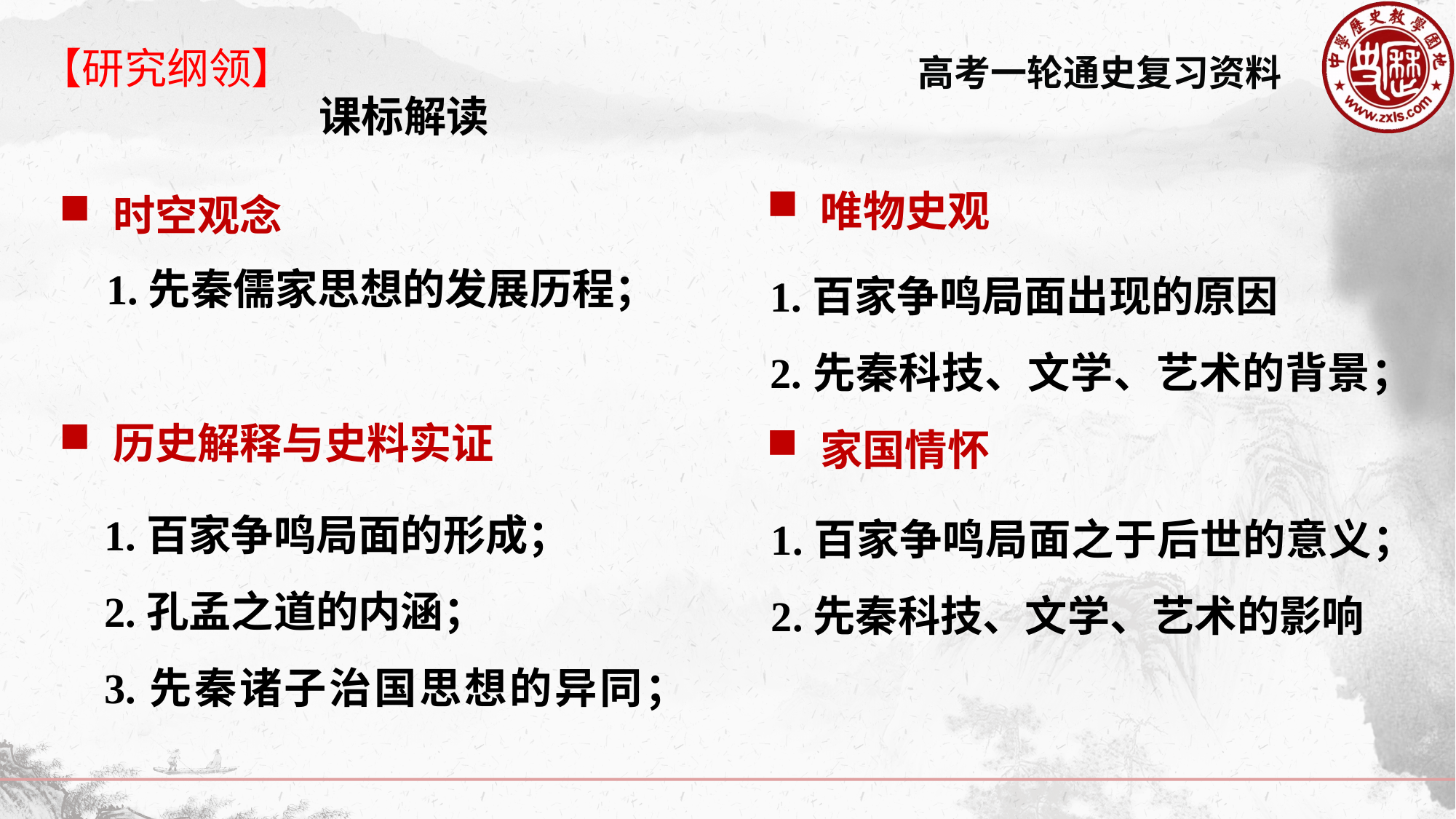

【研究纲领】
课标解读
 唯物史观
 时空观念
1.先秦儒家思想的发展历程；
1.百家争鸣局面出现的原因
2.先秦科技、文学、艺术的背景；
 历史解释与史料实证
 家国情怀
1.百家争鸣局面的形成；
2.孔孟之道的内涵；
3.先秦诸子治国思想的异同；
1.百家争鸣局面之于后世的意义；
2.先秦科技、文学、艺术的影响